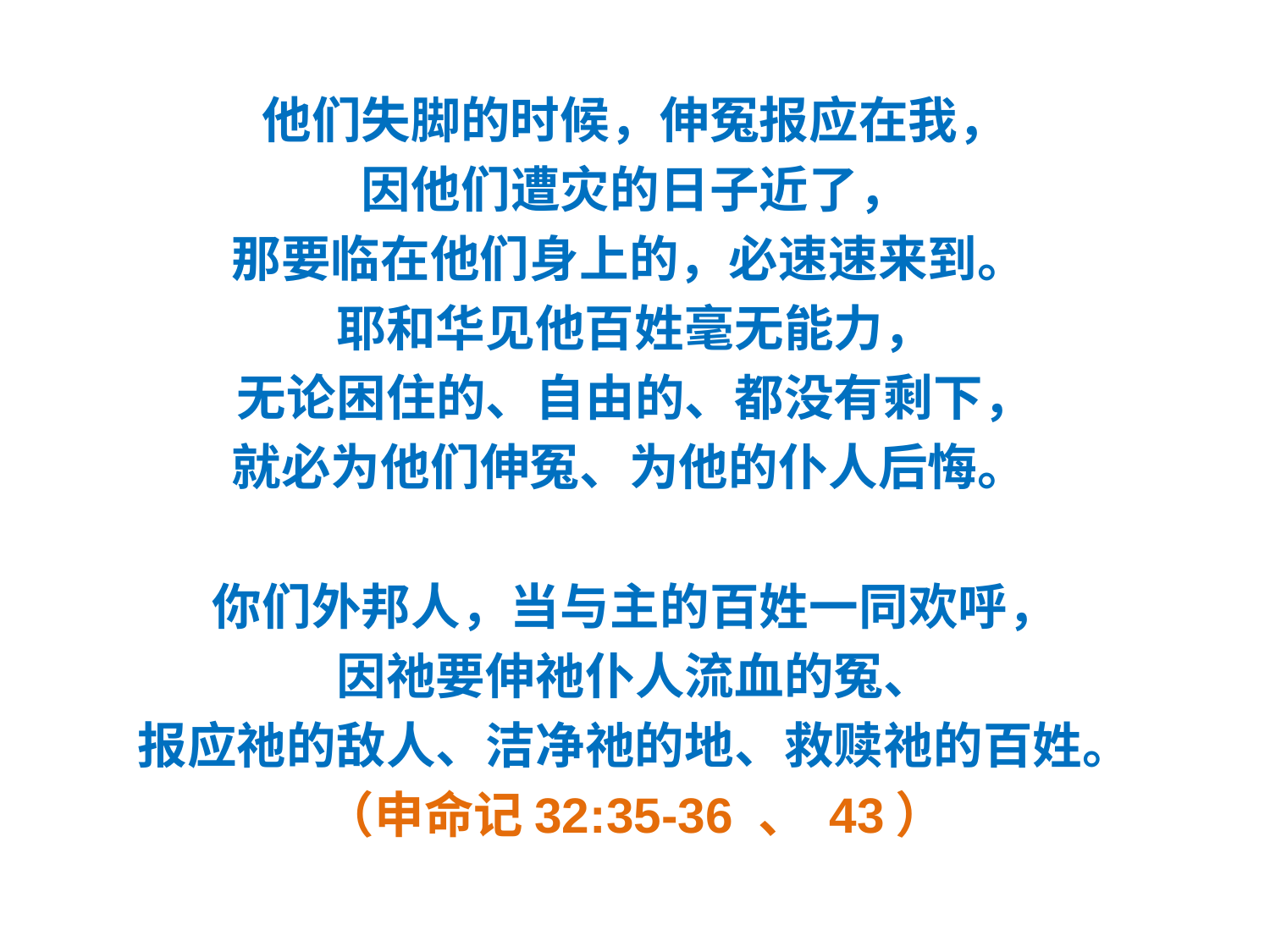

#
他们失脚的时候，伸冤报应在我，
因他们遭灾的日子近了，
那要临在他们身上的，必速速来到。
耶和华见他百姓毫无能力，
无论困住的、自由的、都没有剩下，
就必为他们伸冤、为他的仆人后悔。

你们外邦人，当与主的百姓一同欢呼，
因祂要伸祂仆人流血的冤、
报应祂的敌人、洁净祂的地、救赎祂的百姓。
（申命记32:35-36 、 43）